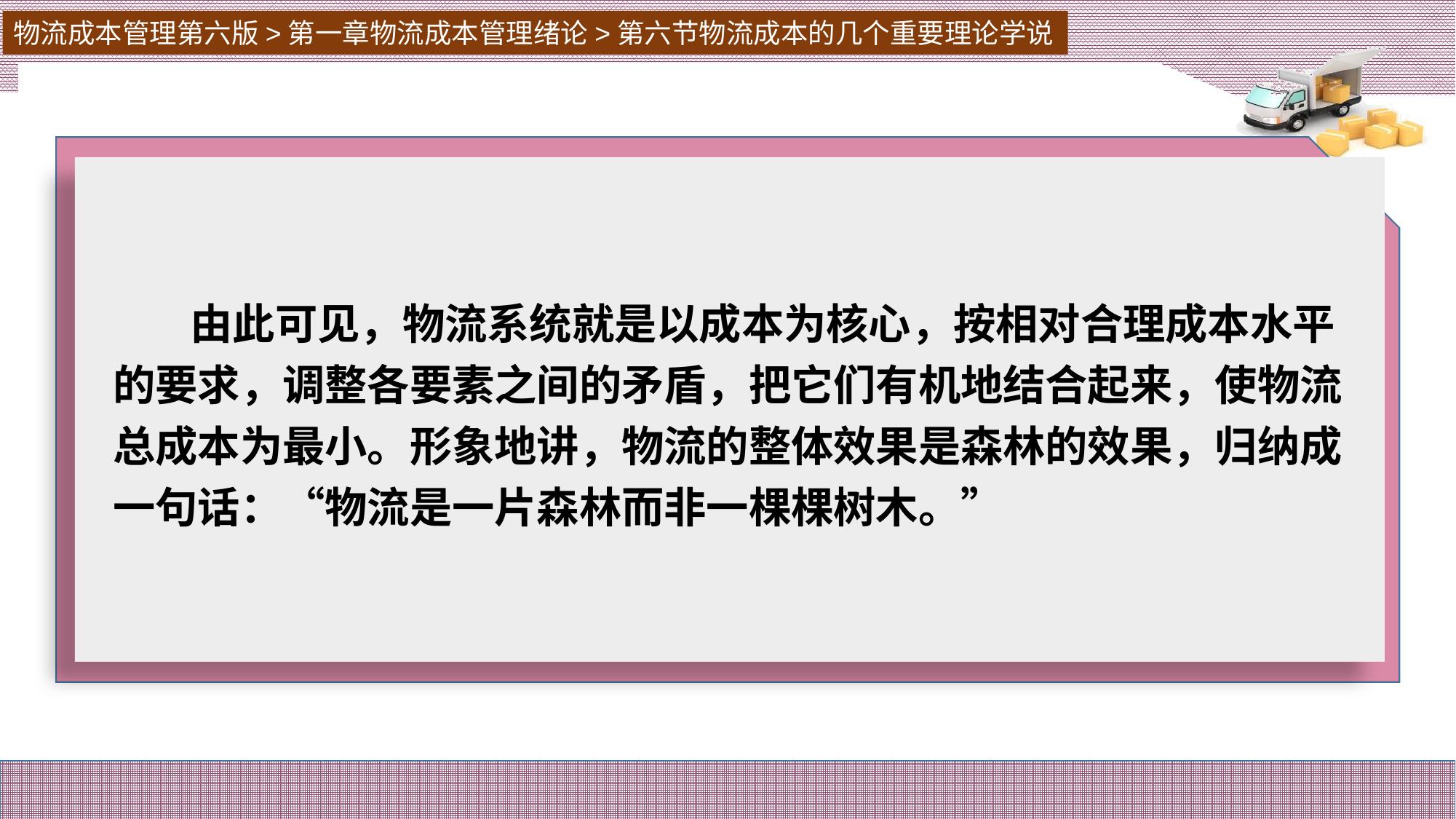

物流成本管理第六版>第一章物流成本管理绪论>第六节物流成本的几个重要理论学说
# 由此可见，物流系统就是以成本为核心，按相对合理成本水平的要求，调整各要素之间的矛盾，把它们有机地结合起来，使物流总成本为最小。形象地讲，物流的整体效果是森林的效果，归纳成一句话：“物流是一片森林而非一棵棵树木。”